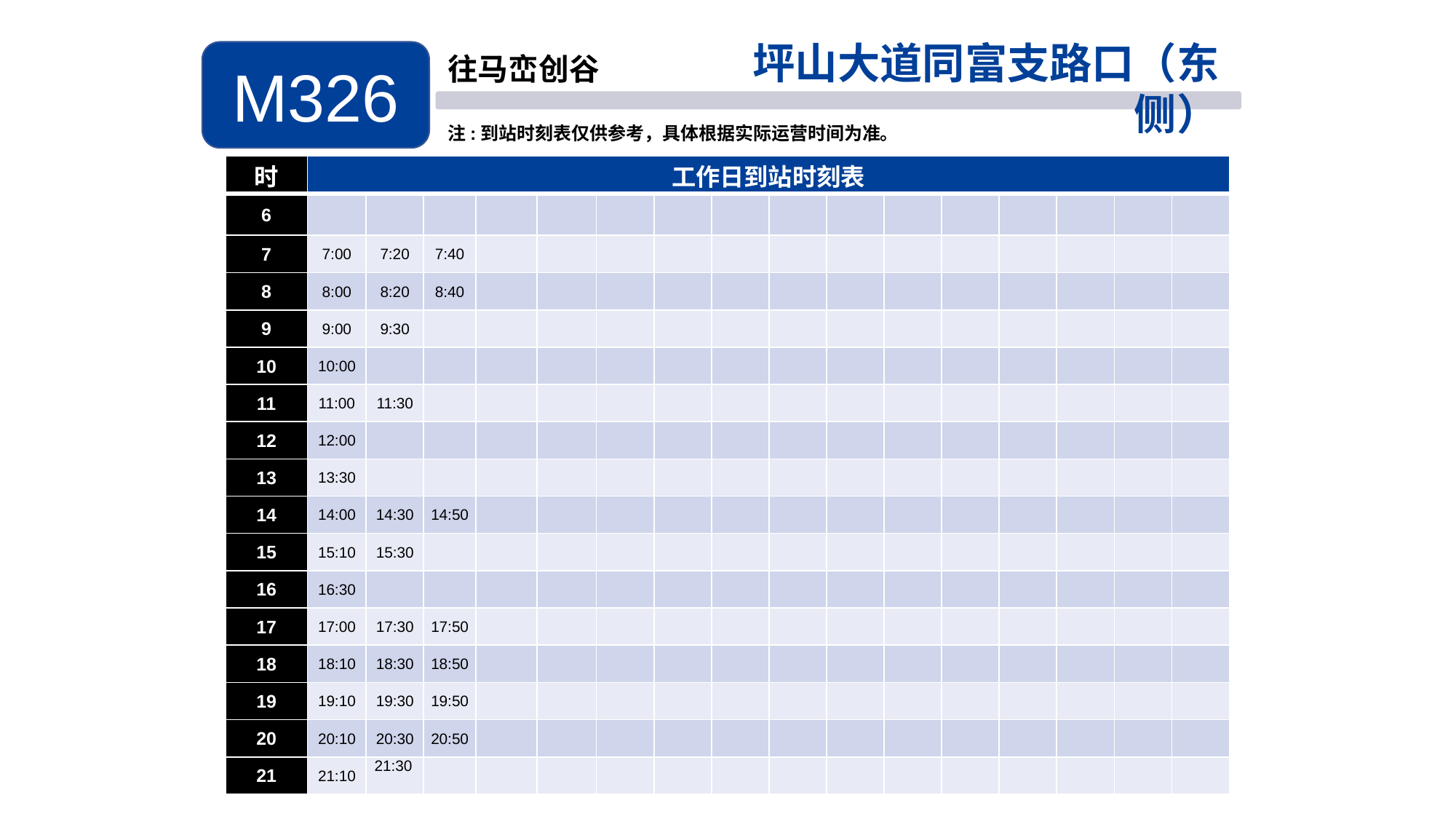

坪山大道同富支路口（东侧）
M326
往马峦创谷

注:到站时刻表仅供参考，具体根据实际运营时间为准。
| 时 | 工作日到站时刻表 |  |  |  |  |  |  |  |  |  |  |  |  |  |  |  |
| --- | --- | --- | --- | --- | --- | --- | --- | --- | --- | --- | --- | --- | --- | --- | --- | --- |
| 6 |  |  |  |  |  |  |  |  |  |  |  |  |  |  |  |  |
| 7 | 7:00 | 7:20 | 7:40 |  |  |  |  |  |  |  |  |  |  |  |  |  |
| 8 | 8:00 | 8:20 | 8:40 |  |  |  |  |  |  |  |  |  |  |  |  |  |
| 9 | 9:00 | 9:30 |  |  |  |  |  |  |  |  |  |  |  |  |  |  |
| 10 | 10:00 |  |  |  |  |  |  |  |  |  |  |  |  |  |  |  |
| 11 | 11:00 | 11:30 |  |  |  |  |  |  |  |  |  |  |  |  |  |  |
| 12 | 12:00 |  |  |  |  |  |  |  |  |  |  |  |  |  |  |  |
| 13 | 13:30 |  |  |  |  |  |  |  |  |  |  |  |  |  |  |  |
| 14 | 14:00 | 14:30 | 14:50 |  |  |  |  |  |  |  |  |  |  |  |  |  |
| 15 | 15:10 | 15:30 |  |  |  |  |  |  |  |  |  |  |  |  |  |  |
| 16 | 16:30 |  |  |  |  |  |  |  |  |  |  |  |  |  |  |  |
| 17 | 17:00 | 17:30 | 17:50 |  |  |  |  |  |  |  |  |  |  |  |  |  |
| 18 | 18:10 | 18:30 | 18:50 |  |  |  |  |  |  |  |  |  |  |  |  |  |
| 19 | 19:10 | 19:30 | 19:50 |  |  |  |  |  |  |  |  |  |  |  |  |  |
| 20 | 20:10 | 20:30 | 20:50 |  |  |  |  |  |  |  |  |  |  |  |  |  |
| 21 | 21:10 | 21:30 |  |  |  |  |  |  |  |  |  |  |  |  |  |  |